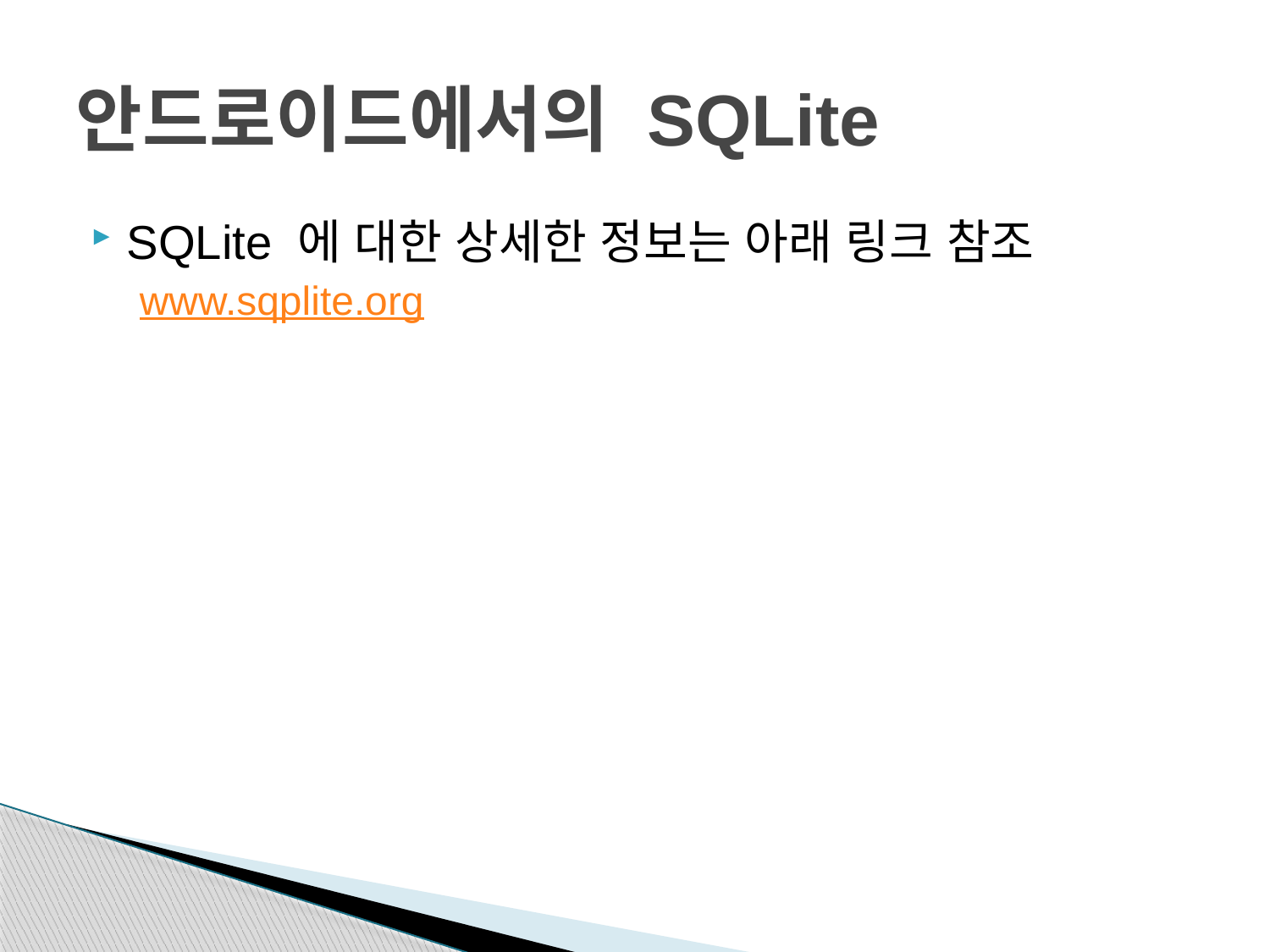

# 안드로이드에서의 SQLite
SQLite 에 대한 상세한 정보는 아래 링크 참조
www.sqplite.org